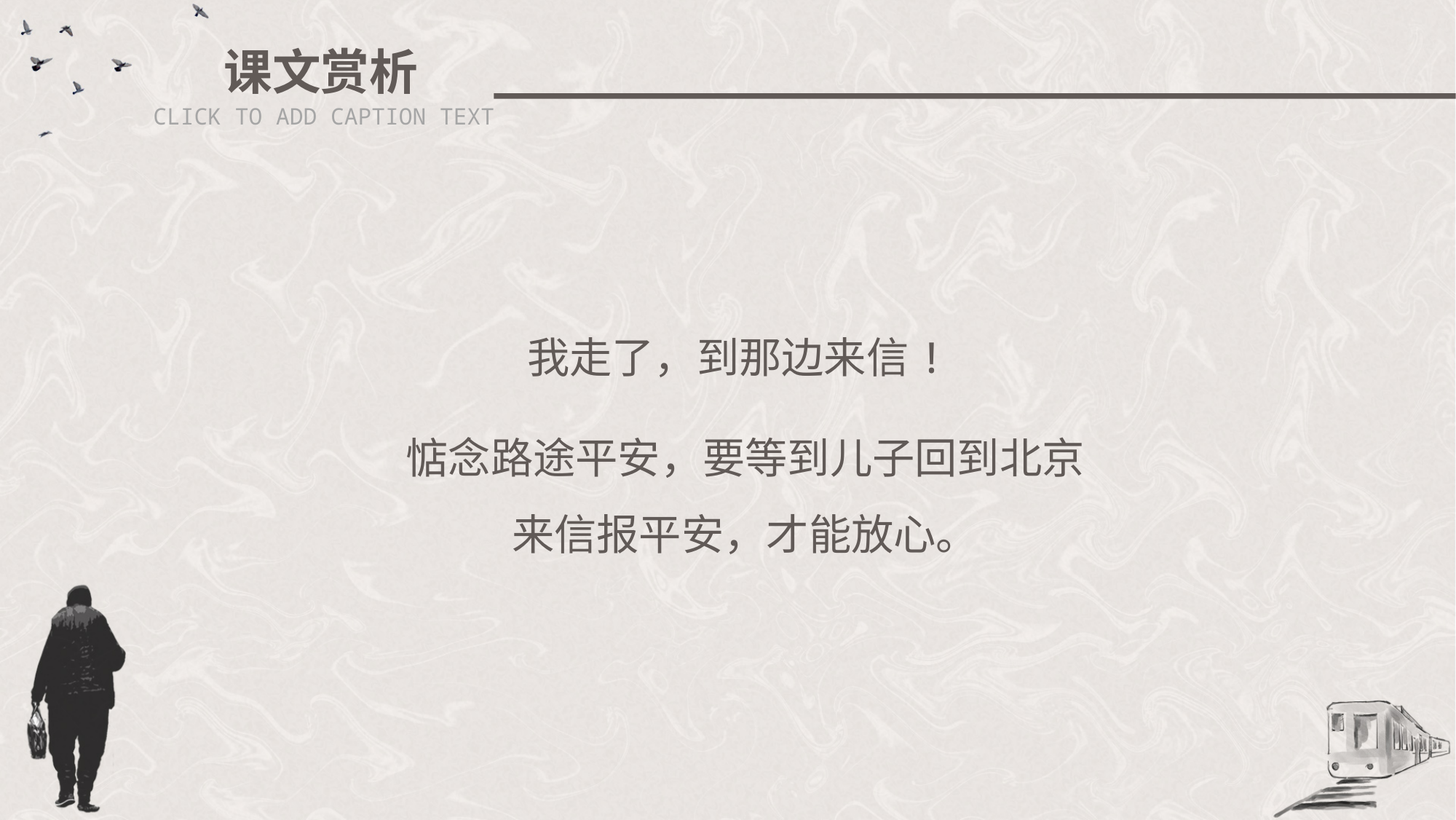

课文赏析

CLICK TO ADD CAPTION TEXT
我走了，到那边来信!
惦念路途平安，要等到儿子回到北京来信报平安，才能放心。